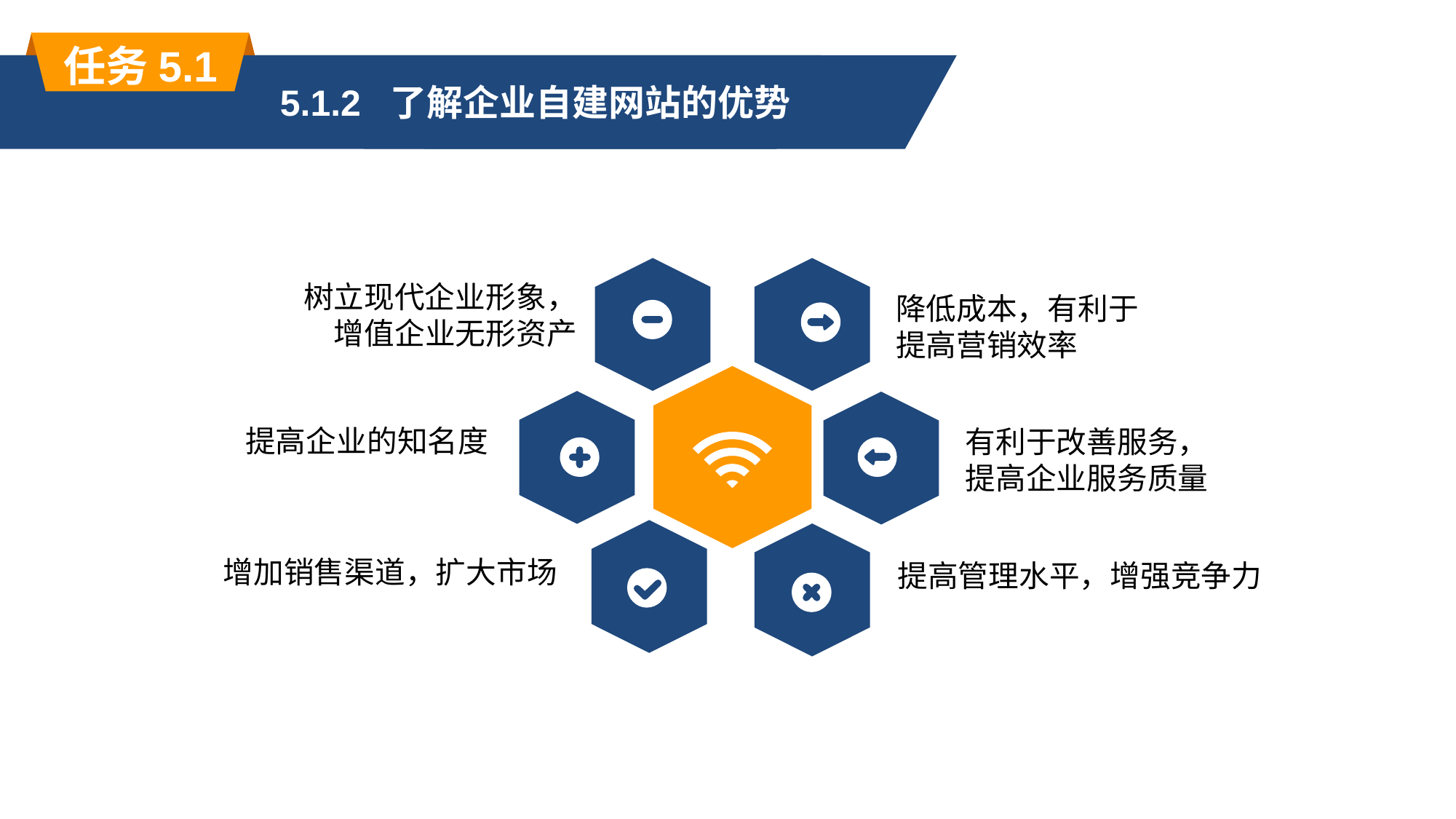

任务5.1
HUANXIANG PPT

单击此处添加标题文本内容
5.1.2  了解企业自建网站的优势

树立现代企业形象，增值企业无形资产
降低成本，有利于提高营销效率

提高企业的知名度
有利于改善服务，提高企业服务质量

增加销售渠道，扩大市场
提高管理水平，增强竞争力